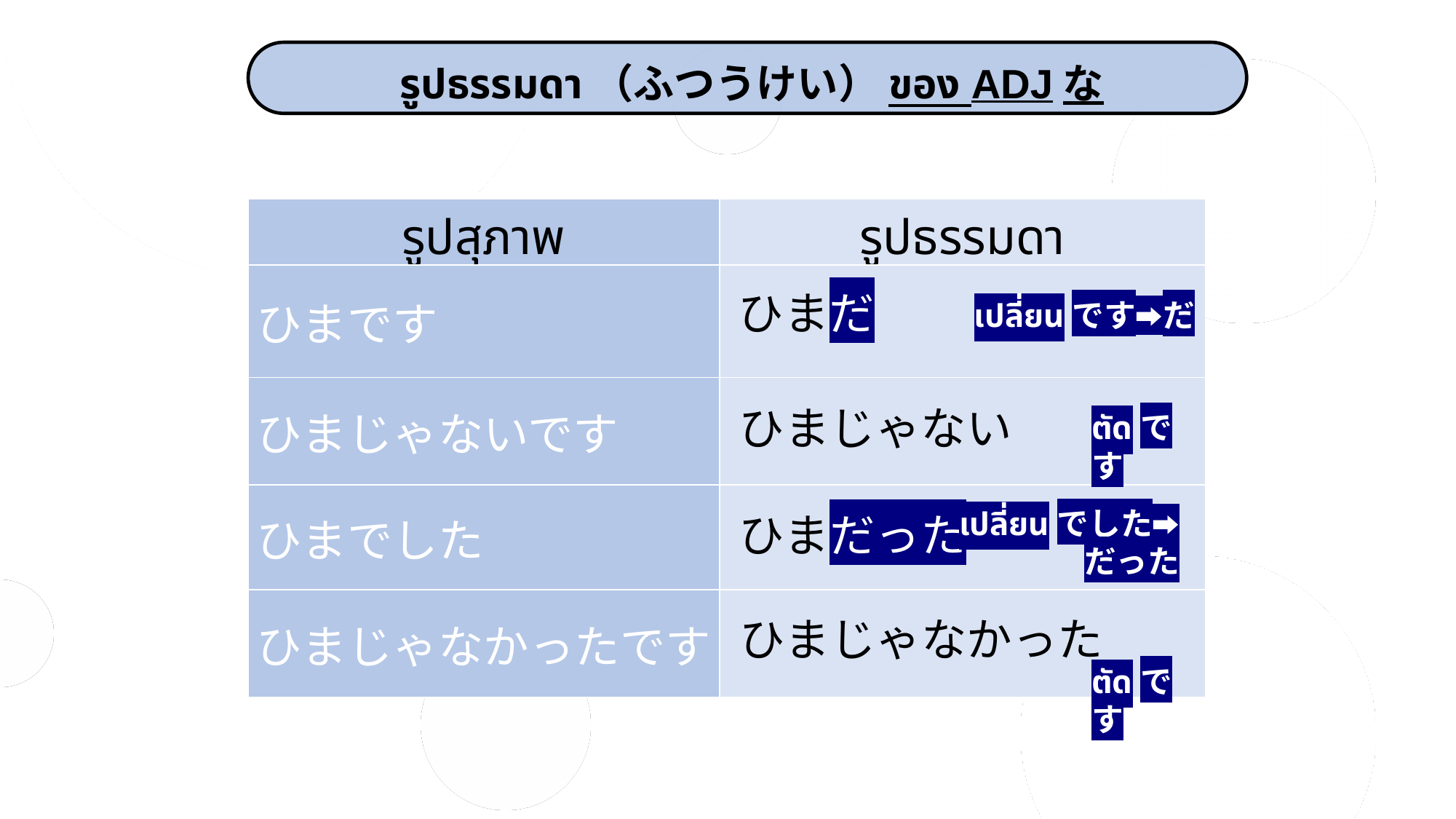

รูปธรรมดา（ふつうけい）ของ ADJな
| รูปสุภาพ | รูปธรรมดา |
| --- | --- |
| ひまです |  |
| ひまじゃないです |  |
| ひまでした |  |
| ひまじゃなかったです |  |
ひまだ
เปลี่ยนです➡だ
ひまじゃない
ตัดです
เปลี่ยนでした➡だった
ひまだった
ひまじゃなかった
ตัดです